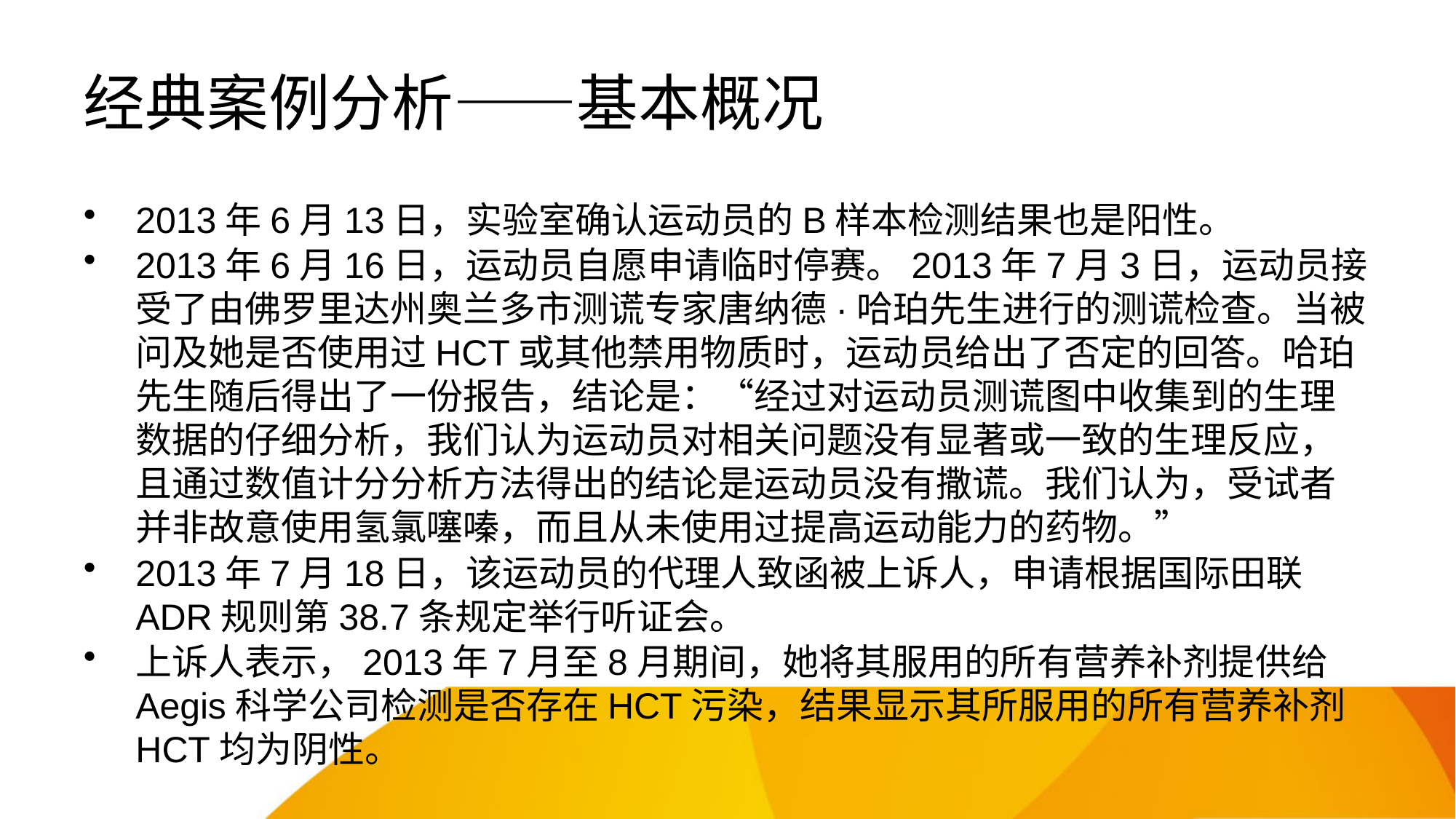

# 经典案例分析——基本概况
2013年6月13日，实验室确认运动员的B样本检测结果也是阳性。
2013年6月16日，运动员自愿申请临时停赛。2013年7月3日，运动员接受了由佛罗里达州奥兰多市测谎专家唐纳德·哈珀先生进行的测谎检查。当被问及她是否使用过HCT或其他禁用物质时，运动员给出了否定的回答。哈珀先生随后得出了一份报告，结论是：“经过对运动员测谎图中收集到的生理数据的仔细分析，我们认为运动员对相关问题没有显著或一致的生理反应，且通过数值计分分析方法得出的结论是运动员没有撒谎。我们认为，受试者并非故意使用氢氯噻嗪，而且从未使用过提高运动能力的药物。”
2013年7月18日，该运动员的代理人致函被上诉人，申请根据国际田联ADR规则第38.7条规定举行听证会。
上诉人表示，2013年7月至8月期间，她将其服用的所有营养补剂提供给Aegis科学公司检测是否存在HCT污染，结果显示其所服用的所有营养补剂HCT均为阴性。